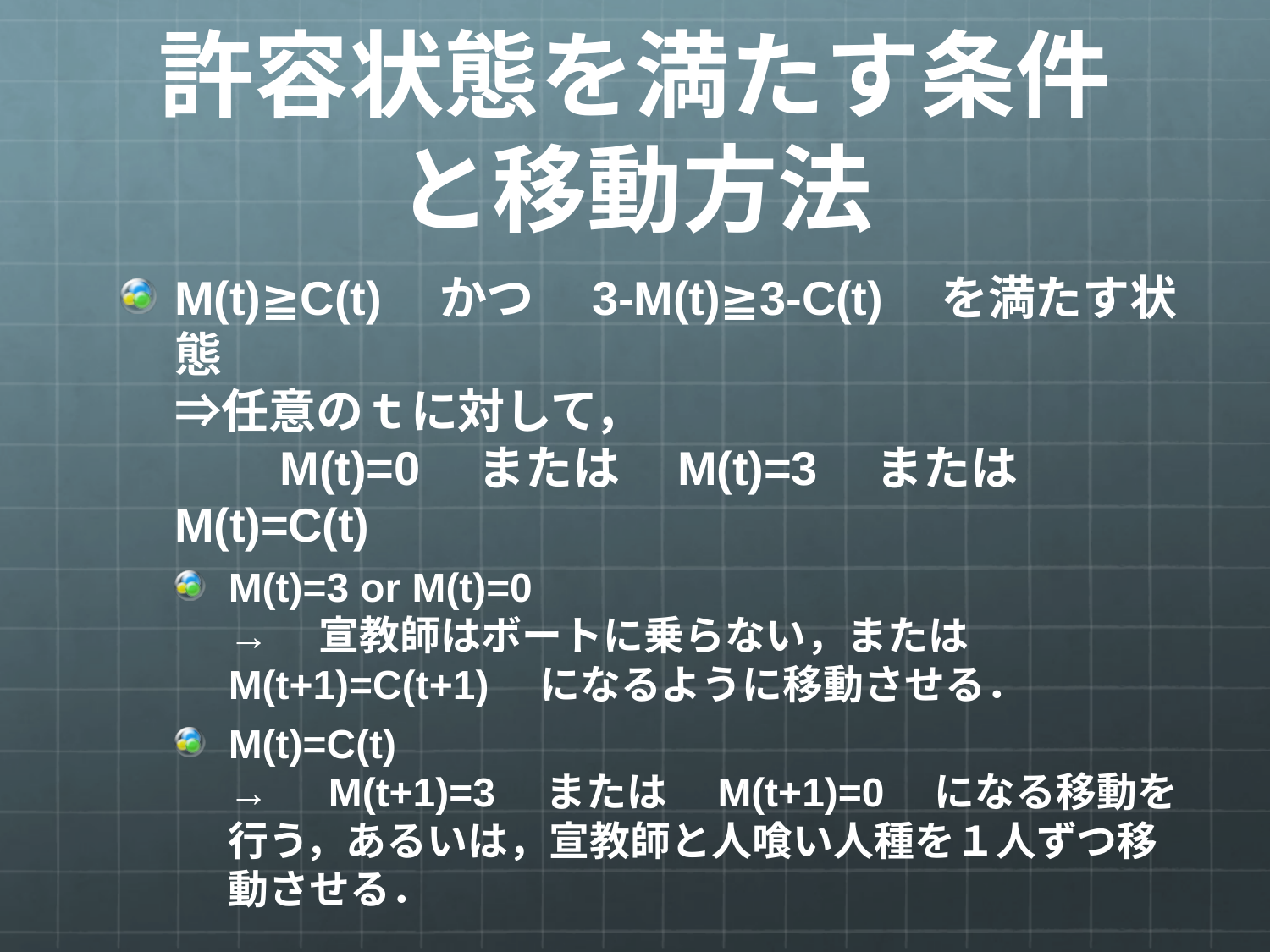

# 許容状態を満たす条件と移動方法
M(t)≧C(t)　かつ　3-M(t)≧3-C(t)　を満たす状態
⇒任意のｔに対して，
　　M(t)=0　または　M(t)=3　または　M(t)=C(t)
M(t)=3 or M(t)=0
→　宣教師はボートに乗らない，または　M(t+1)=C(t+1)　になるように移動させる．
M(t)=C(t)
→　M(t+1)=3　または　M(t+1)=0　になる移動を行う，あるいは，宣教師と人喰い人種を１人ずつ移動させる．